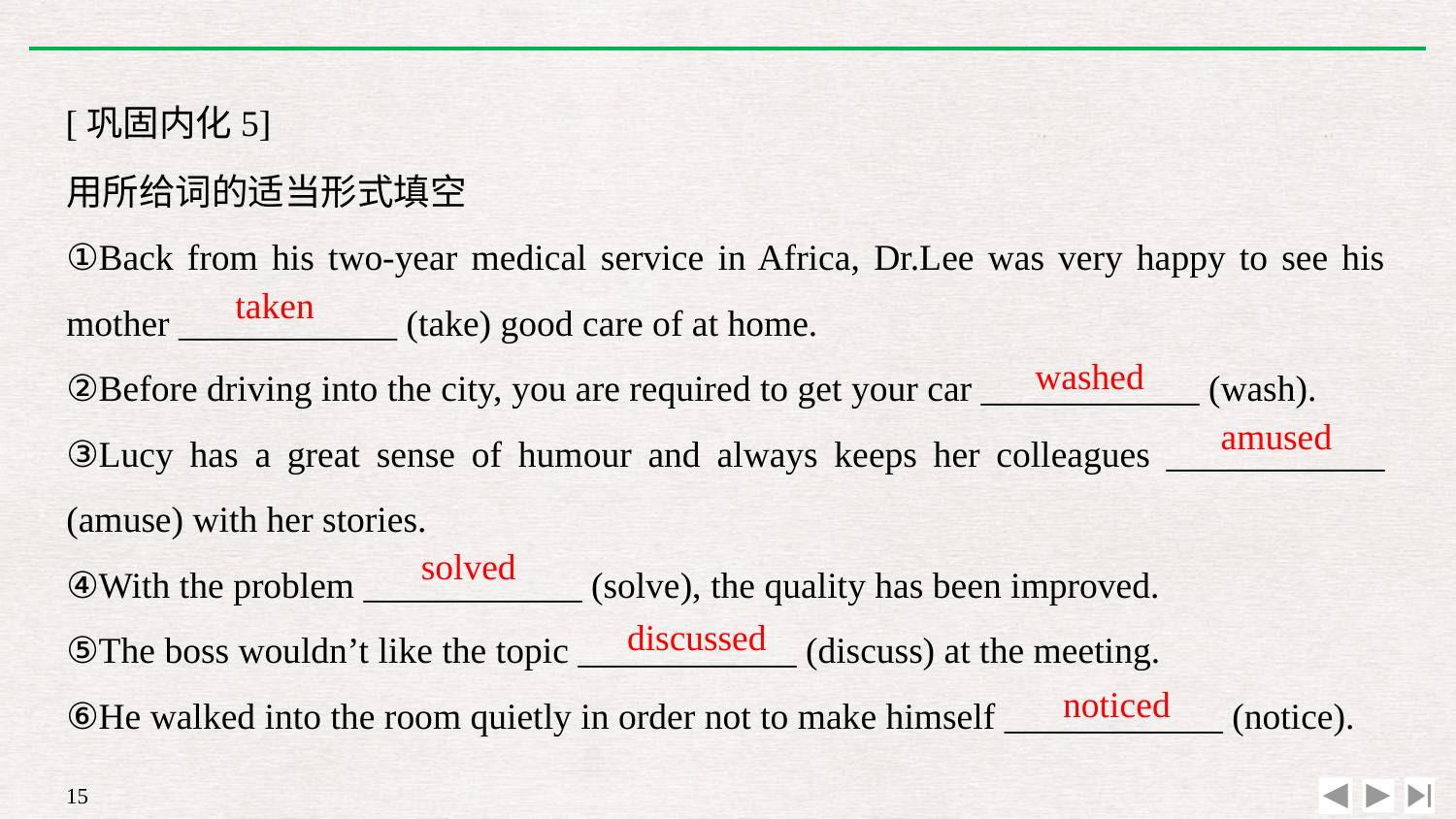

[巩固内化5]
用所给词的适当形式填空
①Back from his two-year medical service in Africa, Dr.Lee was very happy to see his mother ____________ (take) good care of at home.
②Before driving into the city, you are required to get your car ____________ (wash).
③Lucy has a great sense of humour and always keeps her colleagues ____________ (amuse) with her stories.
④With the problem ____________ (solve), the quality has been improved.
⑤The boss wouldn’t like the topic ____________ (discuss) at the meeting.
⑥He walked into the room quietly in order not to make himself ____________ (notice).
taken
washed
amused
solved
discussed
noticed